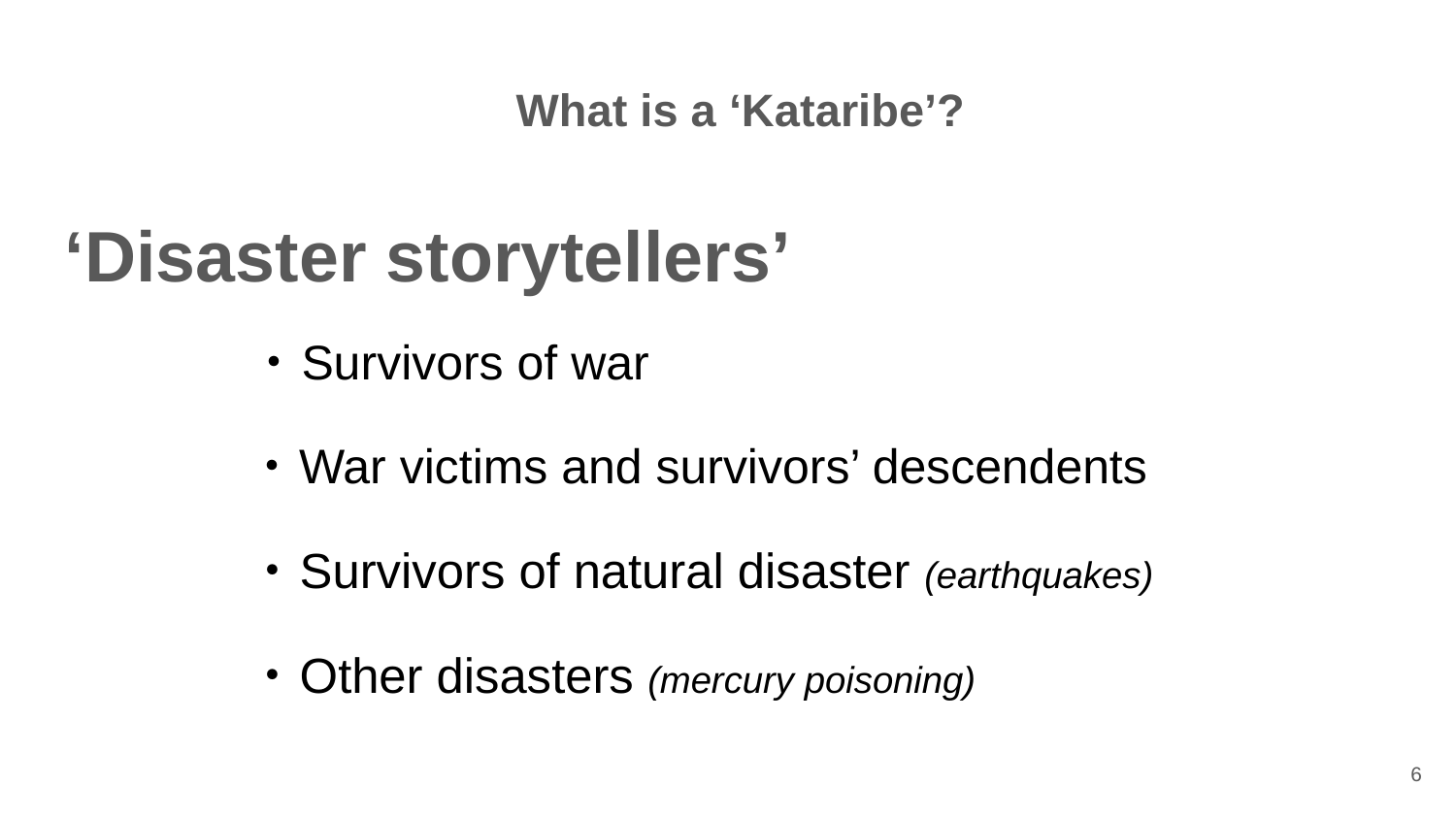

# What is a ‘Kataribe’?

   ‘Disaster storytellers’
          ・Survivors of war
         ・War victims and survivors’ descendents
         ・Survivors of natural disaster (earthquakes)
         ・Other disasters (mercury poisoning)

6